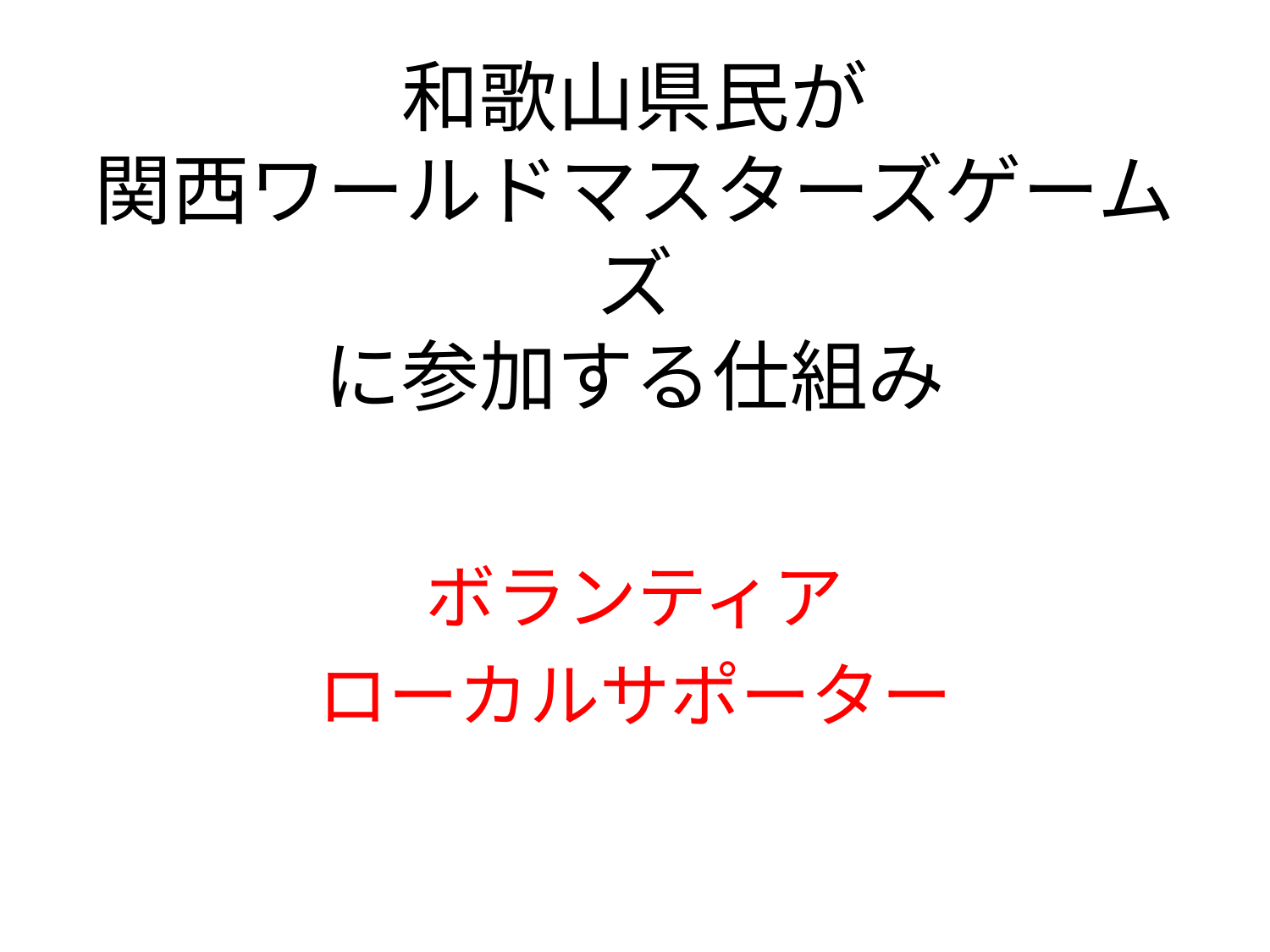

# 和歌山県民が 関西ワールドマスターズゲームズ に参加する仕組み
ボランティア
ローカルサポーター